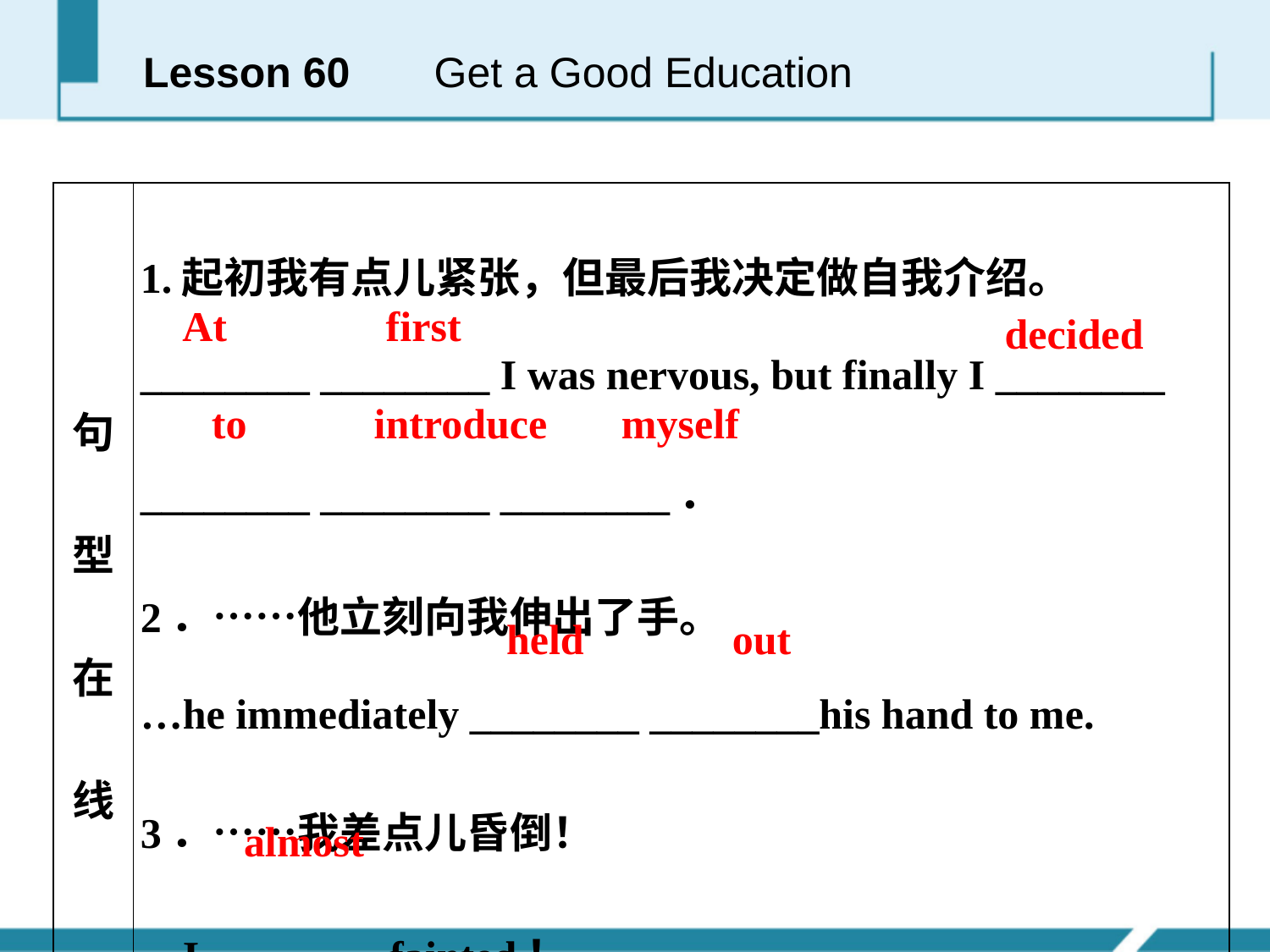

Lesson 60 　 Get a Good Education
| 句型在线 | 1.起初我有点儿紧张，但最后我决定做自我介绍。 \_\_\_\_\_\_\_\_ \_\_\_\_\_\_\_\_ I was nervous, but finally I \_\_\_\_\_\_\_\_ \_\_\_\_\_\_\_\_ \_\_\_\_\_\_\_\_ \_\_\_\_\_\_\_\_． 2．……他立刻向我伸出了手。 …he immediately \_\_\_\_\_\_\_\_ \_\_\_\_\_\_\_\_his hand to me. 3．……我差点儿昏倒！ …I \_\_\_\_\_\_\_\_ fainted！ |
| --- | --- |
At               first
decided
to            introduce       myself
held              out
almost